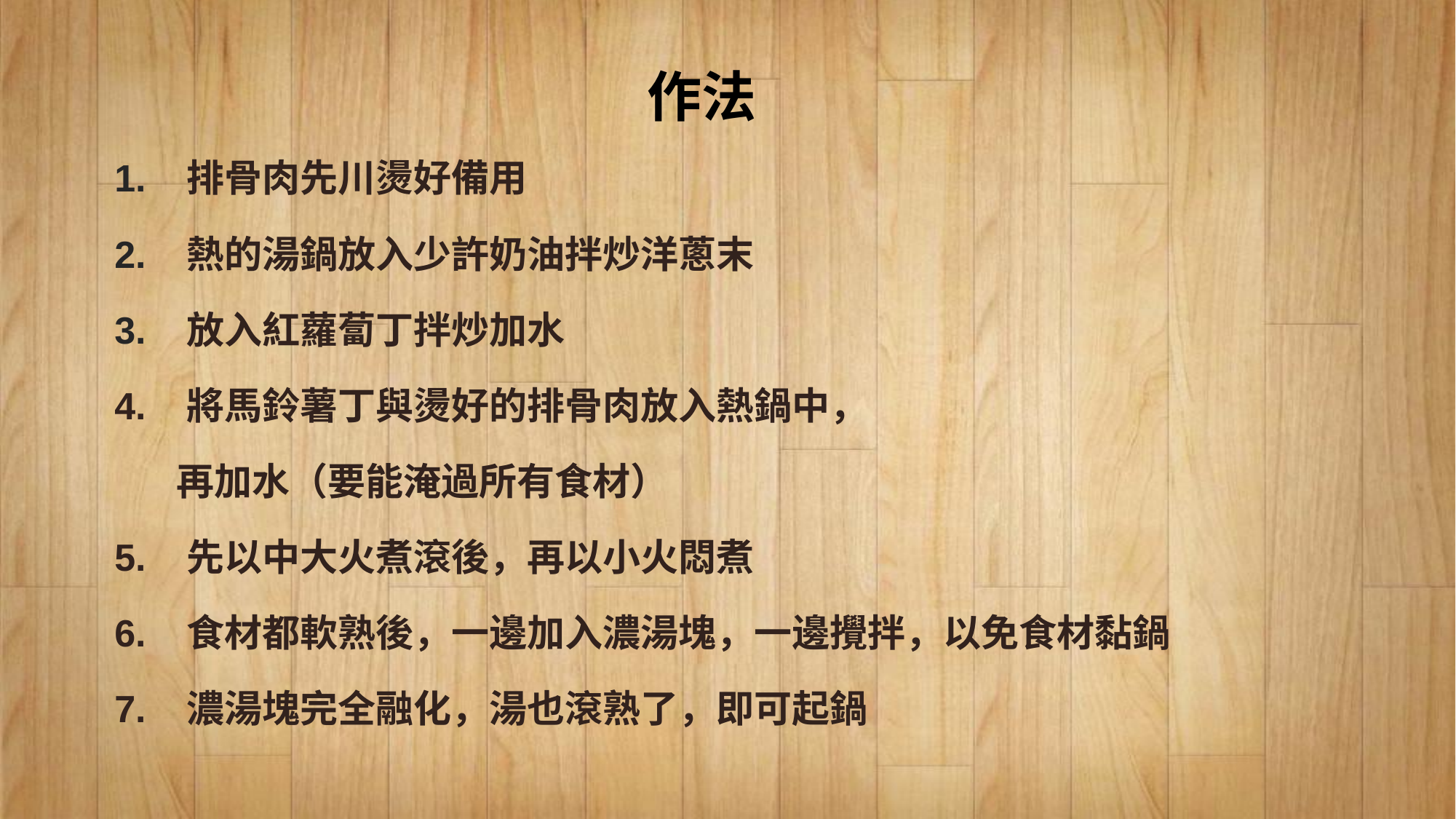

作法
 1.   排骨肉先川燙好備用
 2.   熱的湯鍋放入少許奶油拌炒洋蔥末
 3.   放入紅蘿蔔丁拌炒加水
 4.   將馬鈴薯丁與燙好的排骨肉放入熱鍋中，
      再加水（要能淹過所有食材）
 5.   先以中大火煮滾後，再以小火悶煮
 6.   食材都軟熟後，一邊加入濃湯塊，一邊攪拌，以免食材黏鍋
 7.   濃湯塊完全融化，湯也滾熟了，即可起鍋